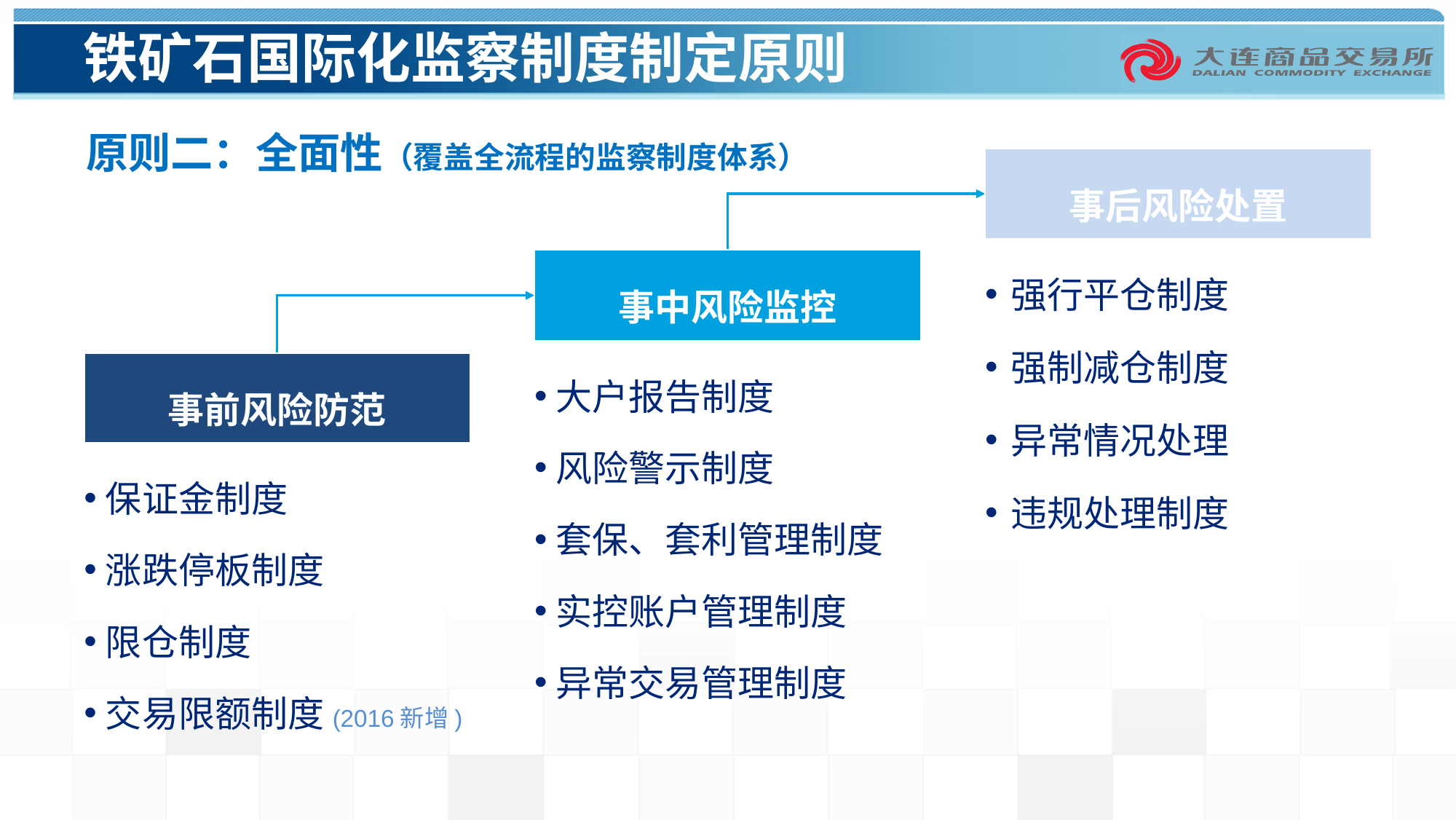

# 铁矿石国际化监察制度制定原则
原则二：全面性（覆盖全流程的监察制度体系）
事后风险处置
强行平仓制度
强制减仓制度
异常情况处理
违规处理制度
事中风险监控
大户报告制度
风险警示制度
套保、套利管理制度
实控账户管理制度
异常交易管理制度
事前风险防范
保证金制度
涨跌停板制度
限仓制度
交易限额制度(2016新增)